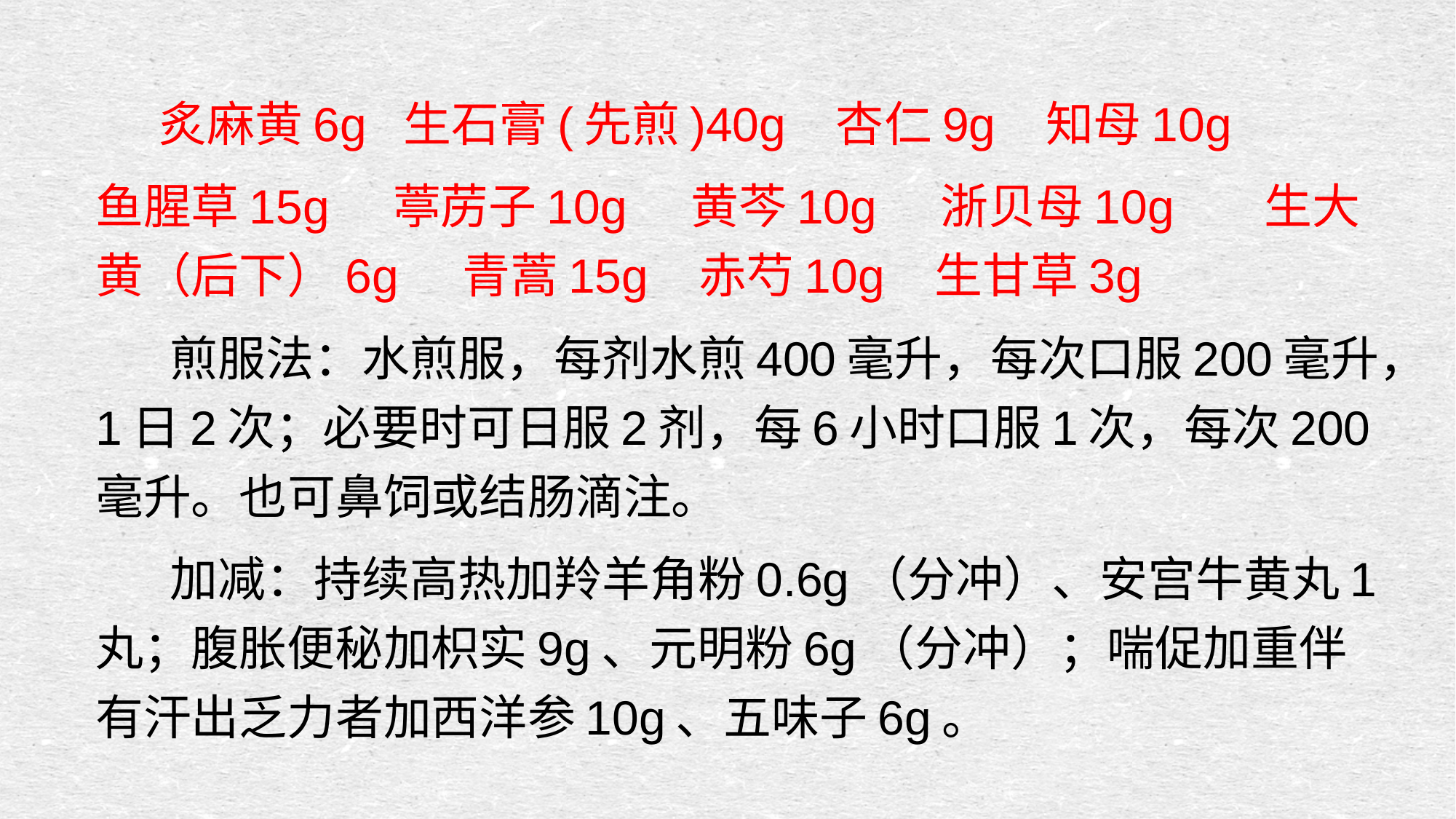

炙麻黄6g  生石膏(先煎)40g   杏仁9g   知母10g
鱼腥草15g    葶苈子10g    黄芩10g    浙贝母10g      生大黄（后下）6g    青蒿15g   赤芍10g   生甘草3g
      煎服法：水煎服，每剂水煎400毫升，每次口服200毫升，1日2次；必要时可日服2剂，每6小时口服1次，每次200毫升。也可鼻饲或结肠滴注。
      加减：持续高热加羚羊角粉0.6g（分冲）、安宫牛黄丸1丸；腹胀便秘加枳实9g、元明粉6g（分冲）；喘促加重伴有汗出乏力者加西洋参10g、五味子6g。